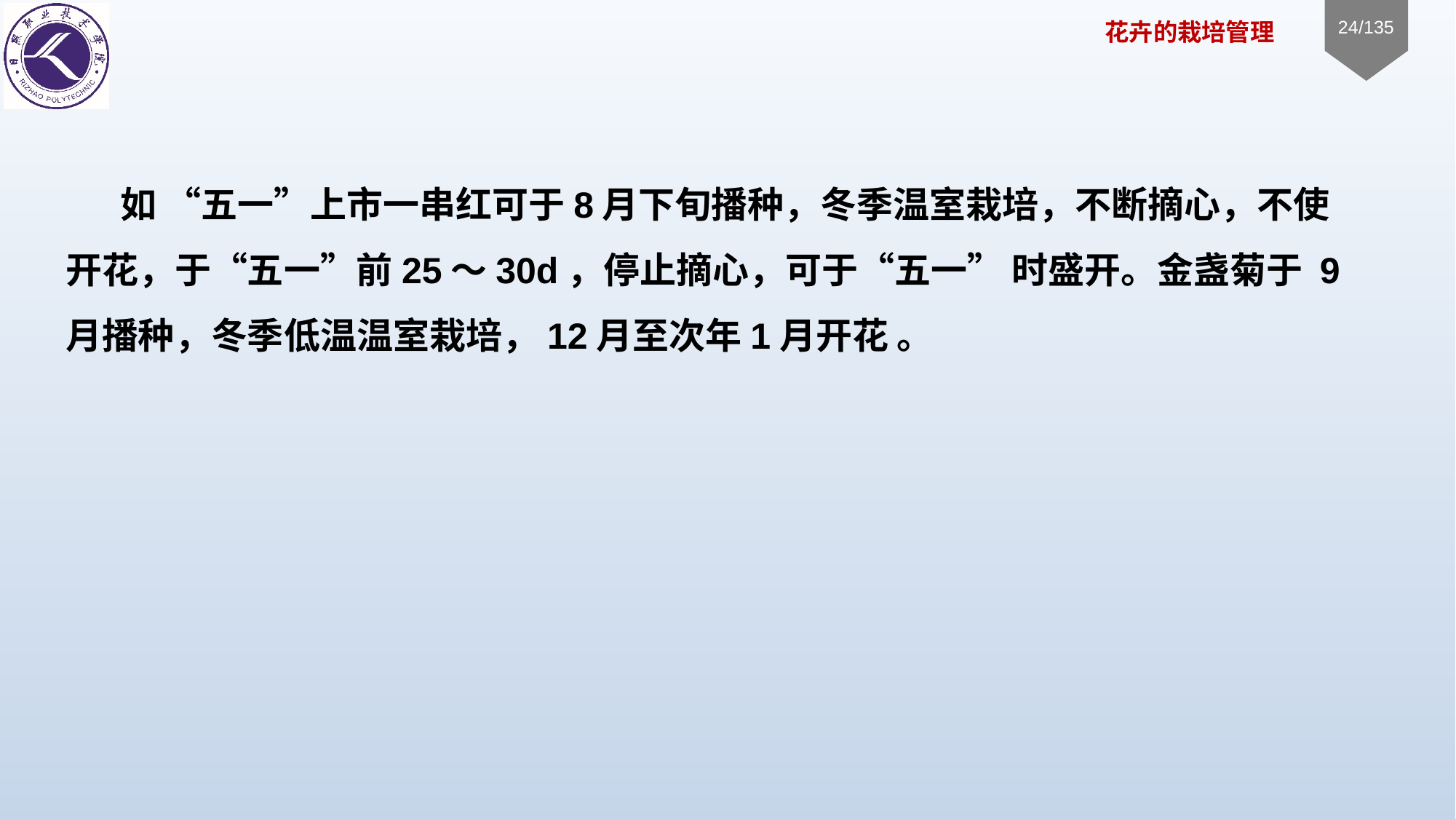

如 “五一”上市一串红可于8月下旬播种，冬季温室栽培，不断摘心，不使开花，于“五一”前25～30d，停止摘心，可于“五一” 时盛开。金盏菊于 9 月播种，冬季低温温室栽培，12月至次年1月开花 。